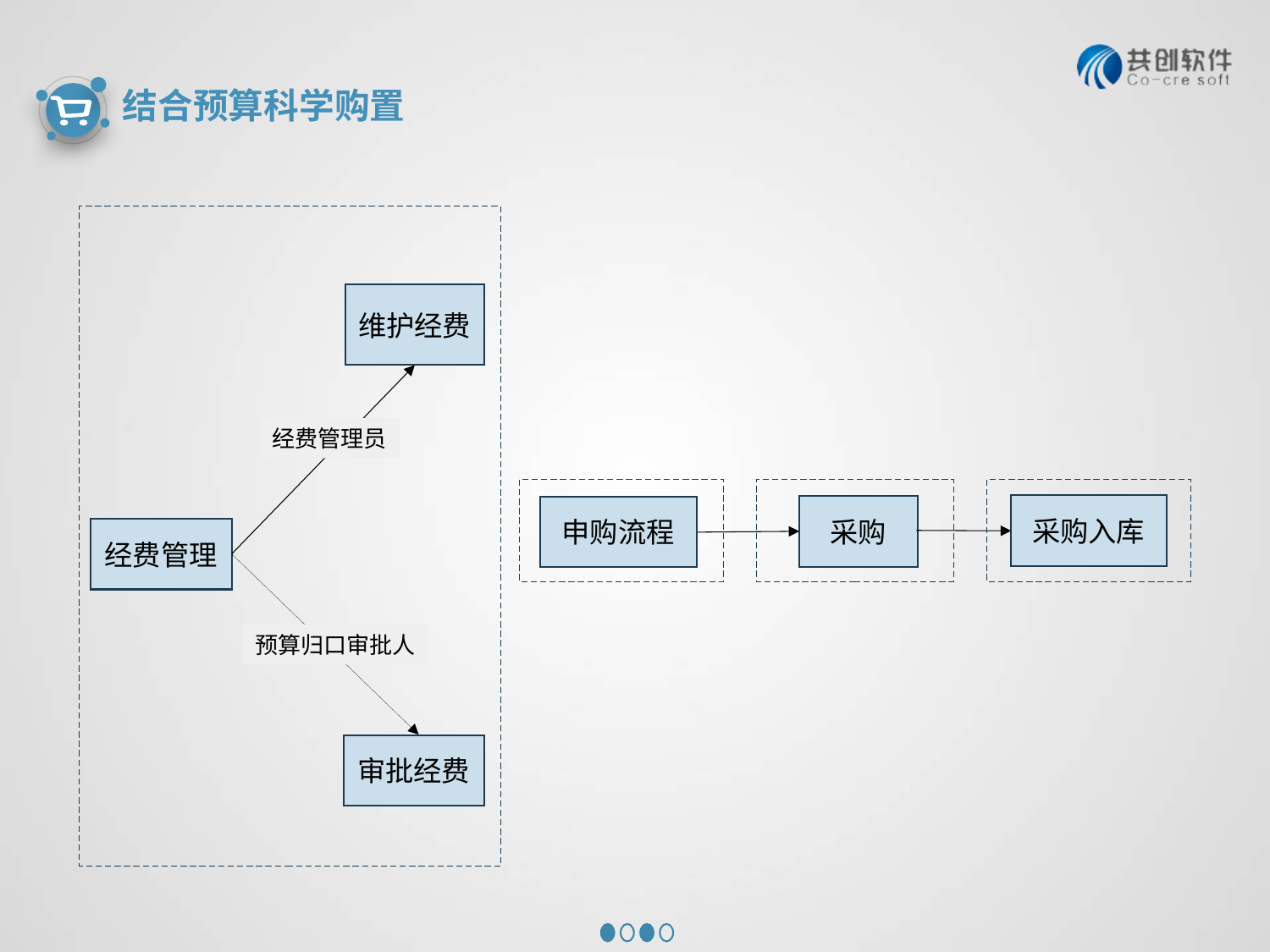

结合预算科学购置

维护经费
经费管理员
审批经费
经费管理
采购入库
申购流程
采购
预算归口审批人